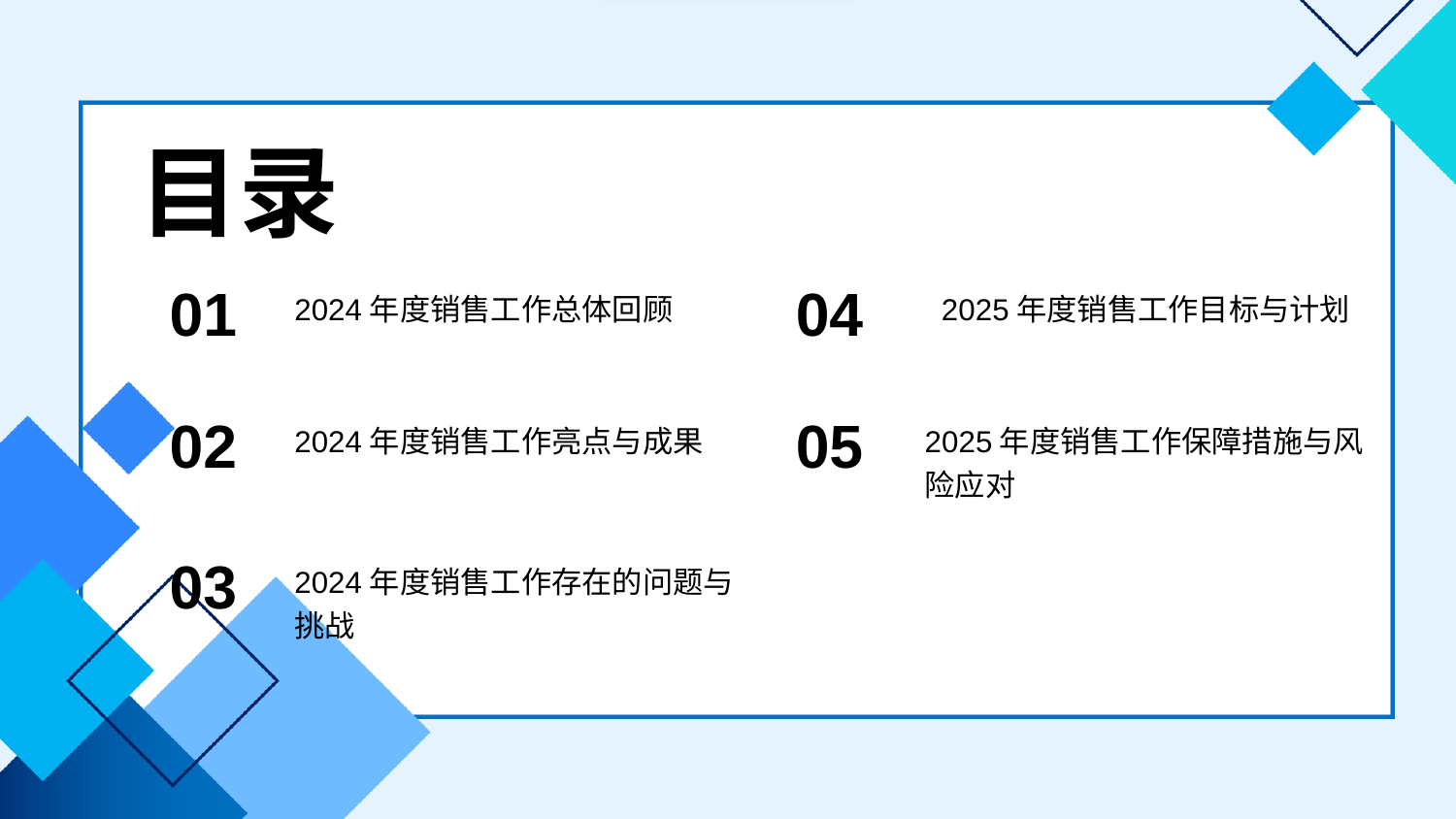

目录
01
04
2024年度销售工作总体回顾
2025年度销售工作目标与计划
02
05
2024年度销售工作亮点与成果
2025年度销售工作保障措施与风险应对
03
2024年度销售工作存在的问题与挑战